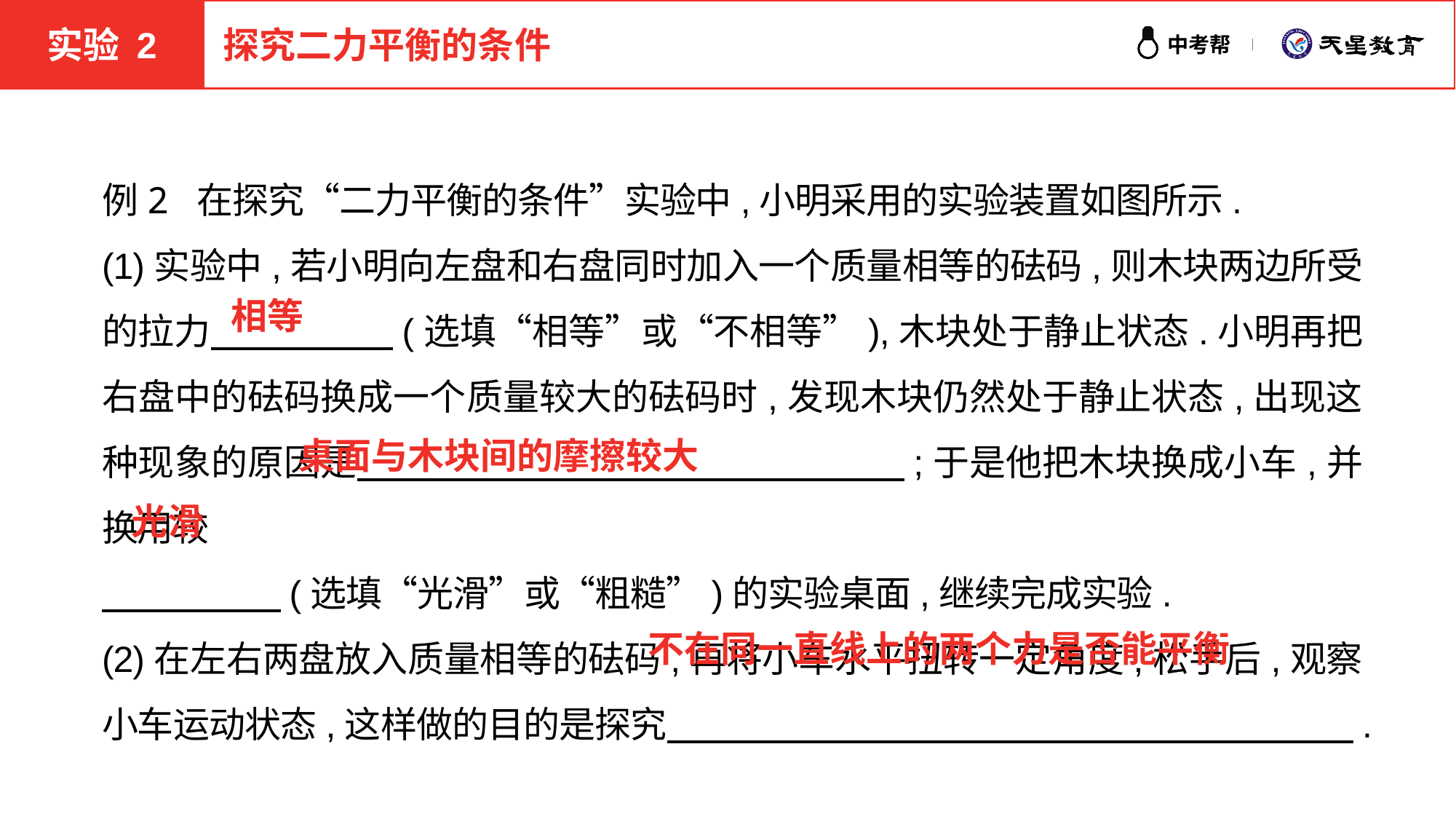

实验 2
探究二力平衡的条件
例2  在探究“二力平衡的条件”实验中,小明采用的实验装置如图所示.
(1)实验中,若小明向左盘和右盘同时加入一个质量相等的砝码,则木块两边所受的拉力　　　　　(选填“相等”或“不相等”),木块处于静止状态.小明再把右盘中的砝码换成一个质量较大的砝码时,发现木块仍然处于静止状态,出现这种现象的原因是　　　　　　　　　　　　　　　;于是他把木块换成小车,并换用较
　　　　　(选填“光滑”或“粗糙”)的实验桌面,继续完成实验.
(2)在左右两盘放入质量相等的砝码,再将小车水平扭转一定角度,松手后,观察小车运动状态,这样做的目的是探究　　　　　　　　　　　　　　　　 　　　.
相等
桌面与木块间的摩擦较大
光滑
不在同一直线上的两个力是否能平衡